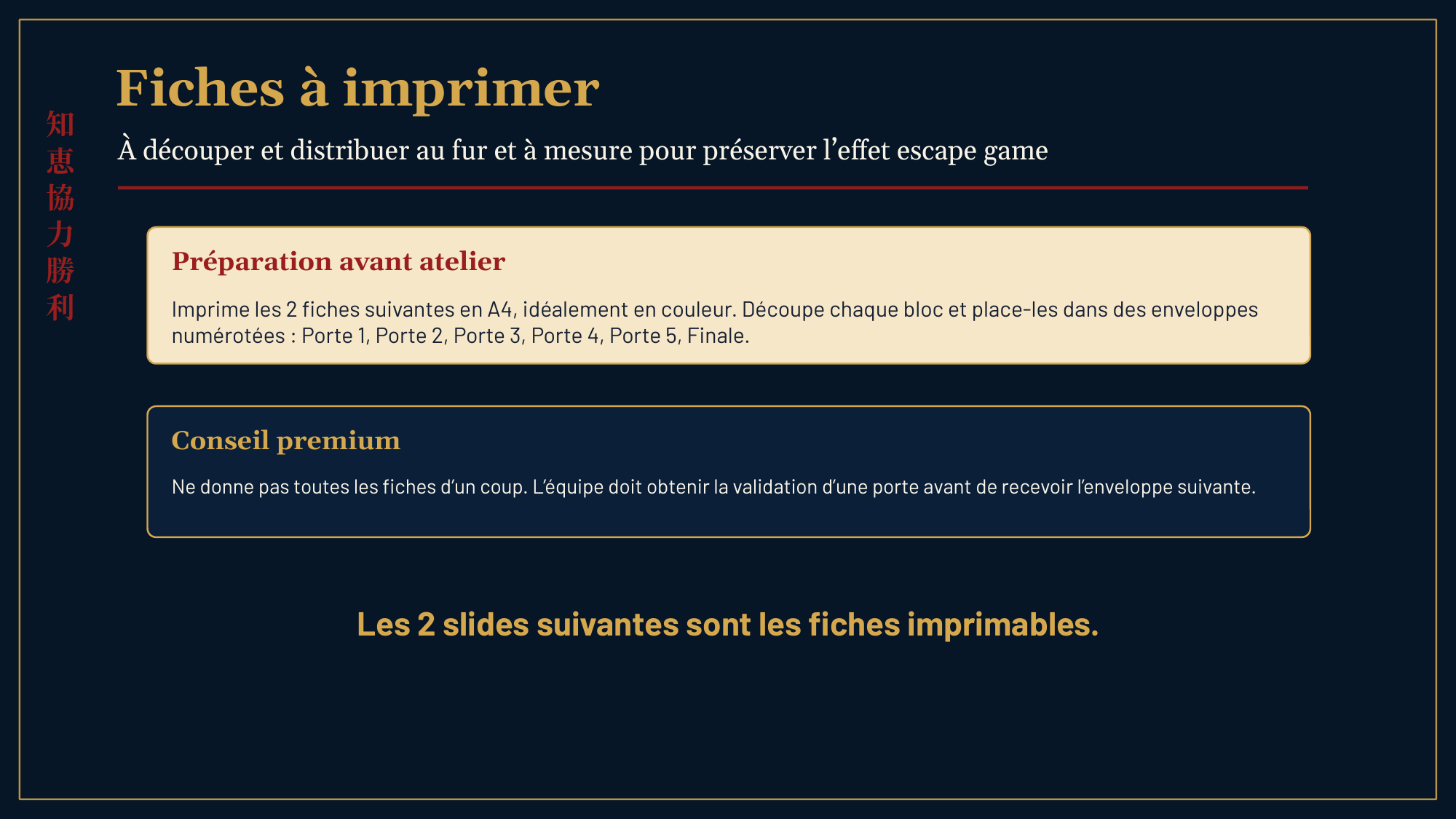

Fiches à imprimer
知恵
協力
勝利
À découper et distribuer au fur et à mesure pour préserver l’effet escape game

Préparation avant atelier
Imprime les 2 fiches suivantes en A4, idéalement en couleur. Découpe chaque bloc et place-les dans des enveloppes numérotées : Porte 1, Porte 2, Porte 3, Porte 4, Porte 5, Finale.

Conseil premium
Ne donne pas toutes les fiches d’un coup. L’équipe doit obtenir la validation d’une porte avant de recevoir l’enveloppe suivante.
Les 2 slides suivantes sont les fiches imprimables.